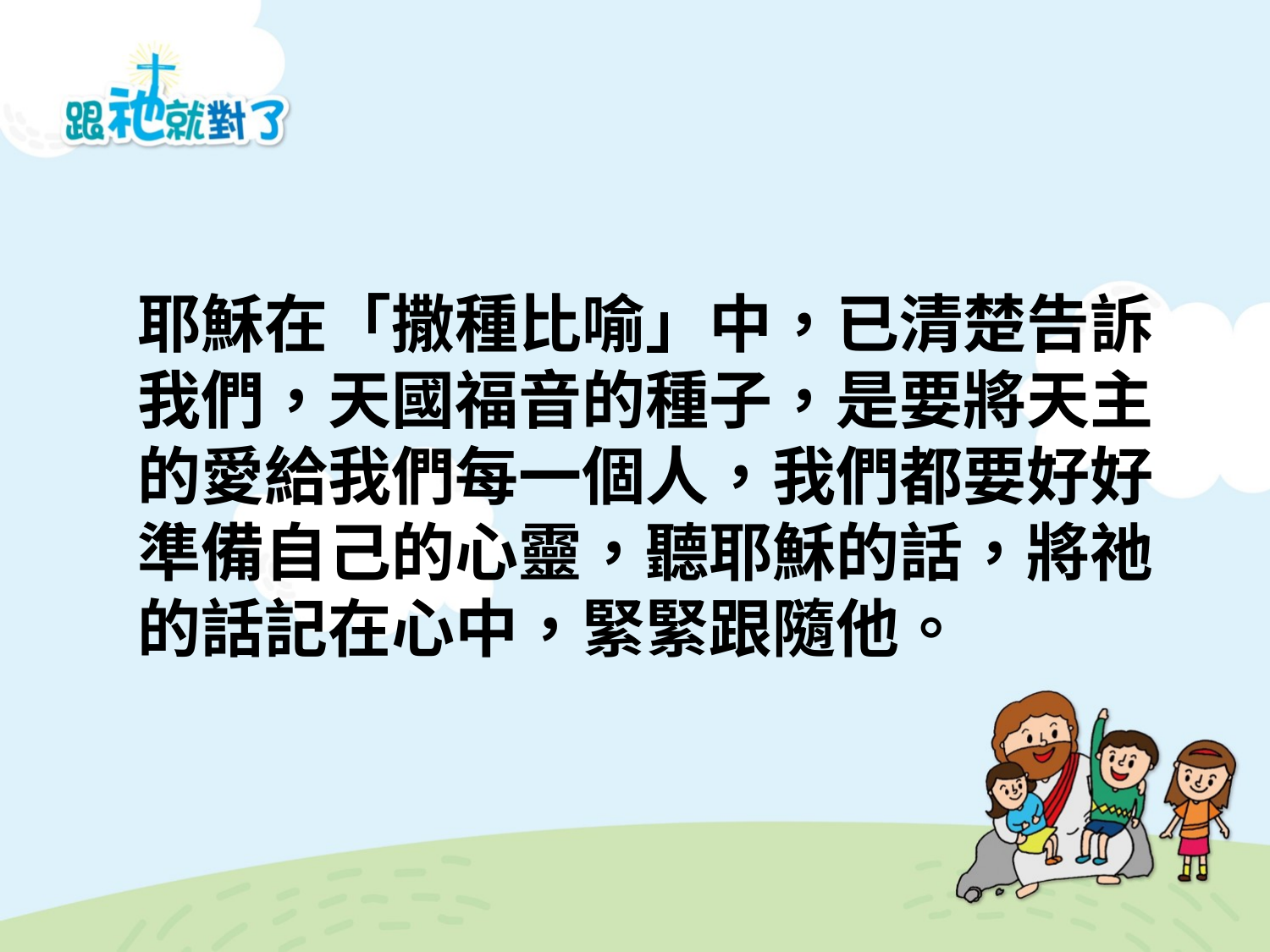

耶穌在「撒種比喻」中，已清楚告訴我們，天國福音的種子，是要將天主的愛給我們每一個人，我們都要好好準備自己的心靈，聽耶穌的話，將祂的話記在心中，緊緊跟隨他。